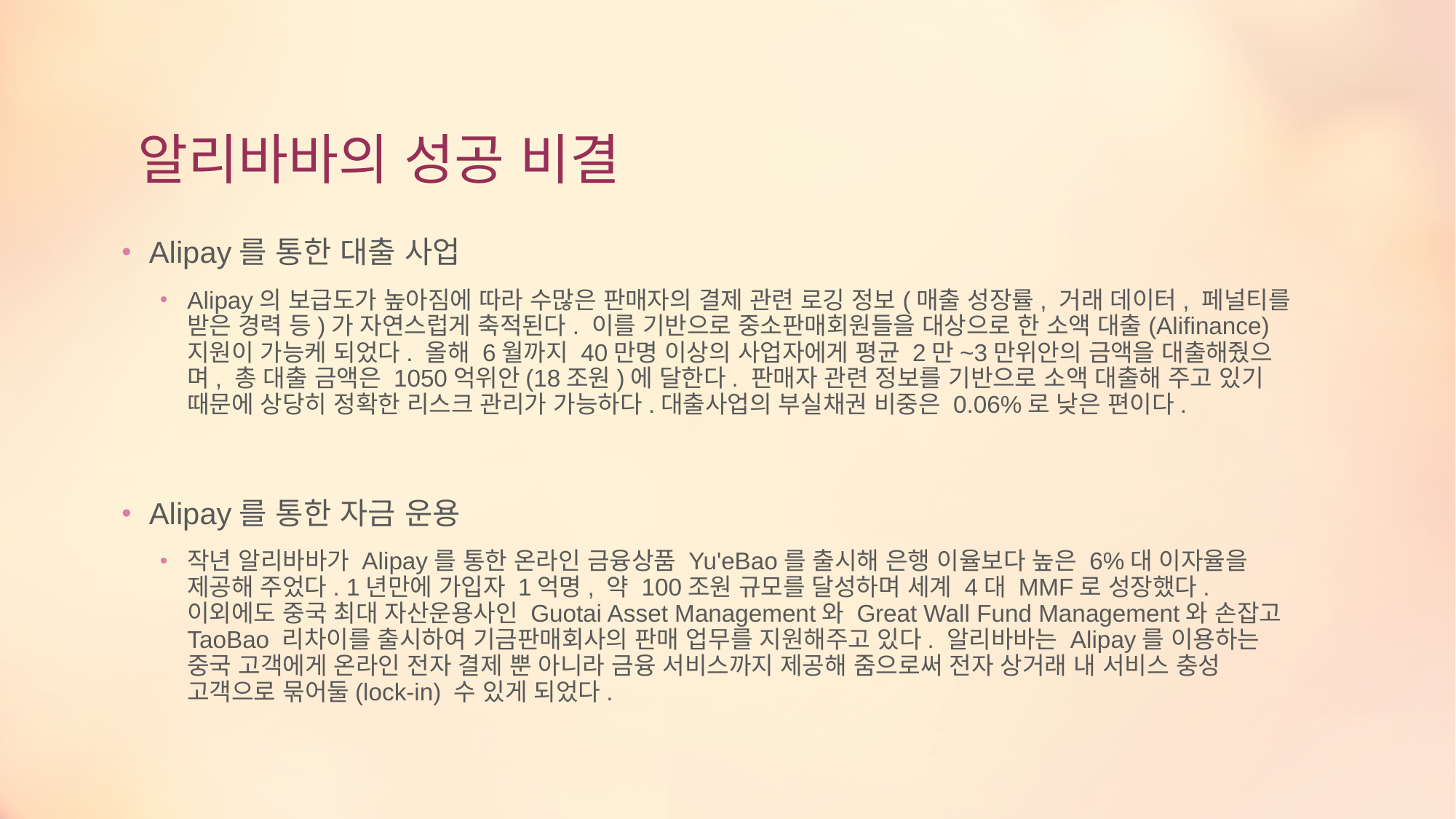

# 알리바바의 성공 비결
Alipay를 통한 대출 사업
Alipay의 보급도가 높아짐에 따라 수많은 판매자의 결제 관련 로깅 정보(매출 성장률, 거래 데이터, 페널티를 받은 경력 등)가 자연스럽게 축적된다. 이를 기반으로 중소판매회원들을 대상으로 한 소액 대출(Alifinance) 지원이 가능케 되었다. 올해 6월까지 40만명 이상의 사업자에게 평균 2만~3만위안의 금액을 대출해줬으며, 총 대출 금액은 1050억위안(18조원)에 달한다. 판매자 관련 정보를 기반으로 소액 대출해 주고 있기 때문에 상당히 정확한 리스크 관리가 가능하다.대출사업의 부실채권 비중은 0.06%로 낮은 편이다.
Alipay를 통한 자금 운용
작년 알리바바가 Alipay를 통한 온라인 금융상품 Yu'eBao를 출시해 은행 이율보다 높은 6%대 이자율을 제공해 주었다. 1년만에 가입자 1억명, 약 100조원 규모를 달성하며 세계 4대 MMF로 성장했다. 이외에도 중국 최대 자산운용사인 Guotai Asset Management와 Great Wall Fund Management와 손잡고 TaoBao 리차이를 출시하여 기금판매회사의 판매 업무를 지원해주고 있다. 알리바바는 Alipay를 이용하는 중국 고객에게 온라인 전자 결제 뿐 아니라 금융 서비스까지 제공해 줌으로써 전자 상거래 내 서비스 충성 고객으로 묶어둘(lock-in) 수 있게 되었다.